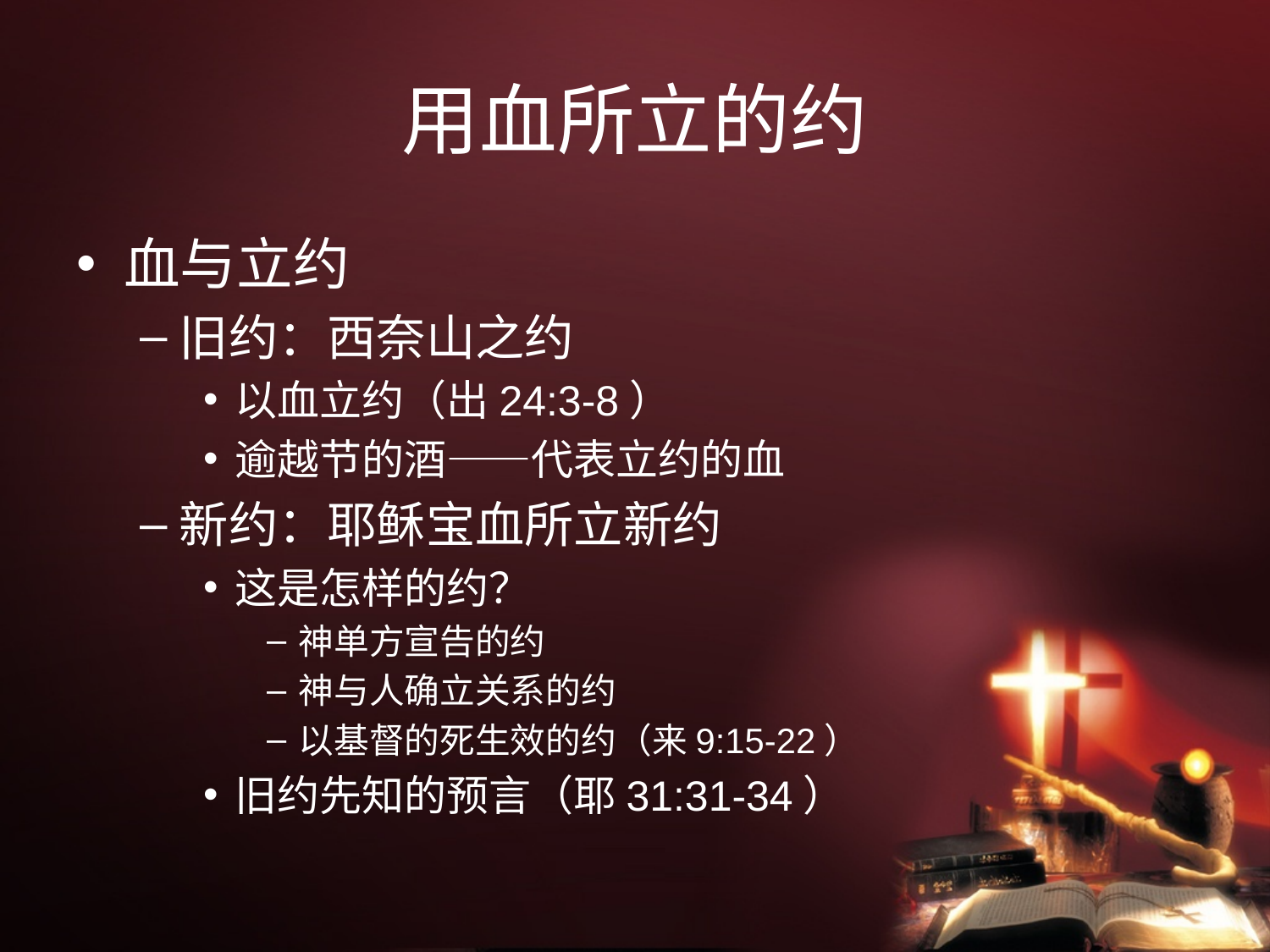

# 用血所立的约
血与立约
旧约：西奈山之约
以血立约（出24:3-8）
逾越节的酒——代表立约的血
新约：耶稣宝血所立新约
这是怎样的约？
神单方宣告的约
神与人确立关系的约
以基督的死生效的约（来9:15-22）
旧约先知的预言（耶31:31-34）